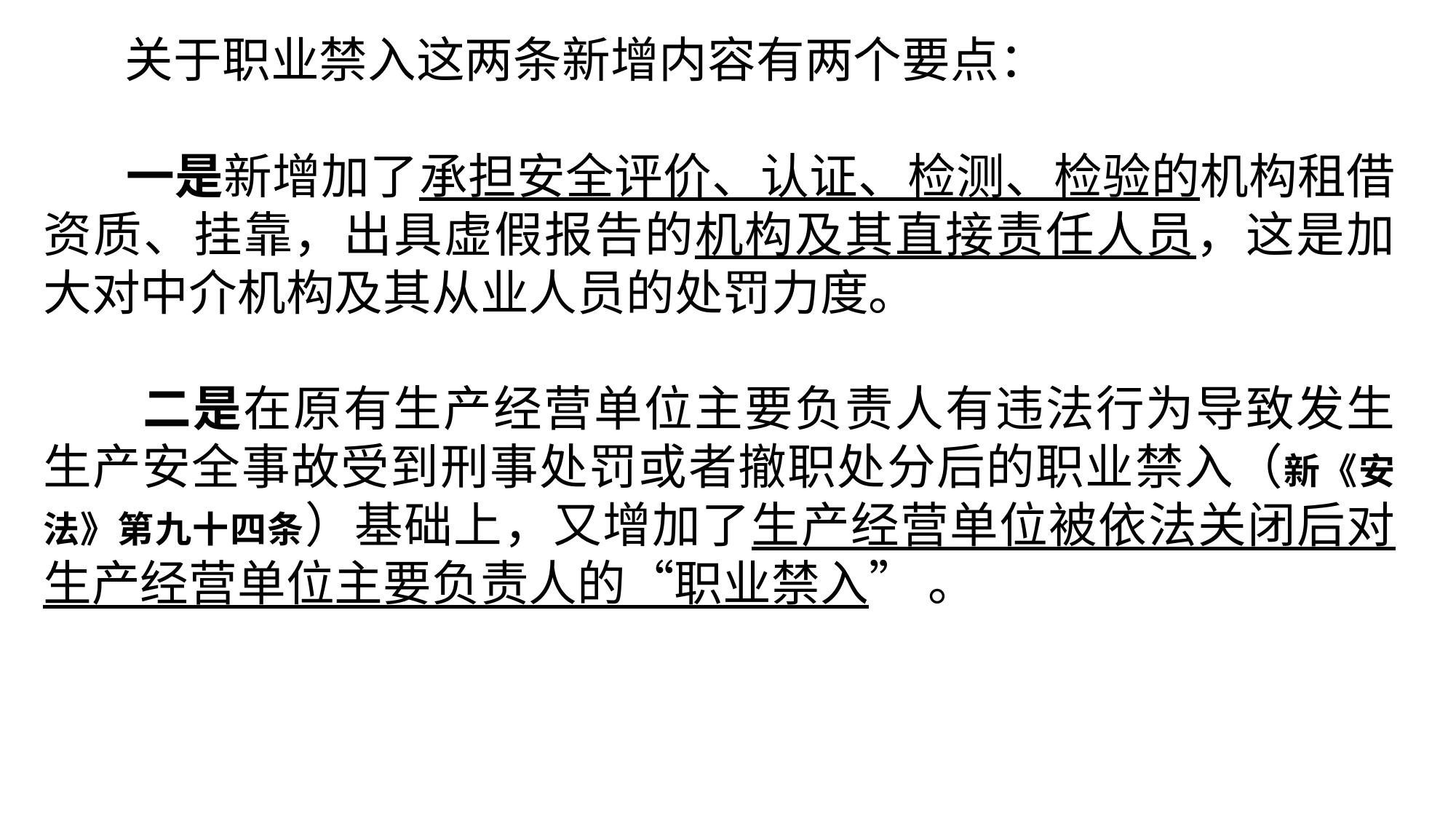

关于职业禁入这两条新增内容有两个要点：

  一是新增加了承担安全评价、认证、检测、检验的机构租借资质、挂靠，出具虚假报告的机构及其直接责任人员，这是加大对中介机构及其从业人员的处罚力度。

   二是在原有生产经营单位主要负责人有违法行为导致发生生产安全事故受到刑事处罚或者撤职处分后的职业禁入（新《安法》第九十四条）基础上，又增加了生产经营单位被依法关闭后对生产经营单位主要负责人的“职业禁入” 。